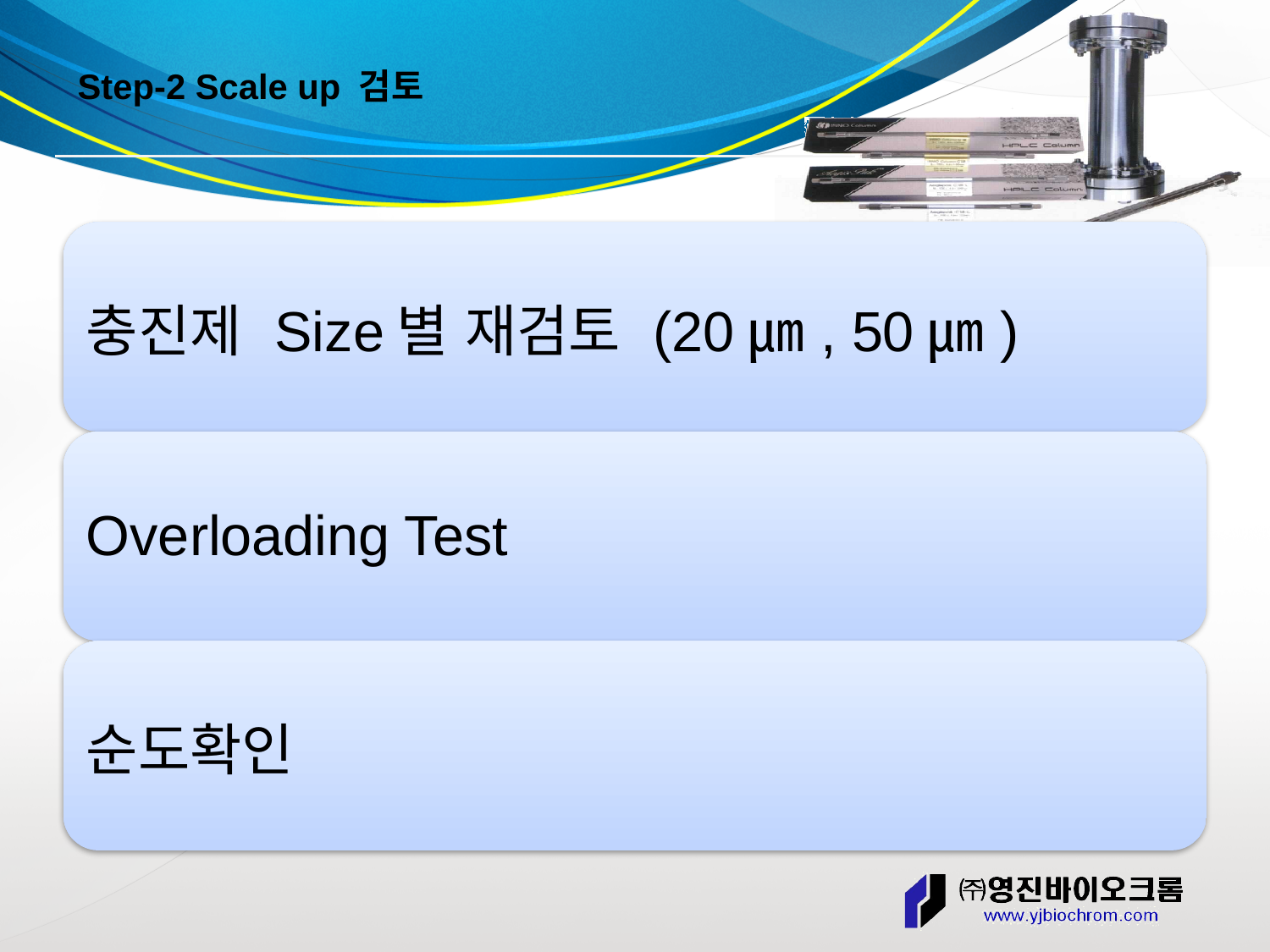

# Step-2 Scale up 검토
충진제 Size별 재검토 (20㎛, 50㎛)
Overloading Test
순도확인